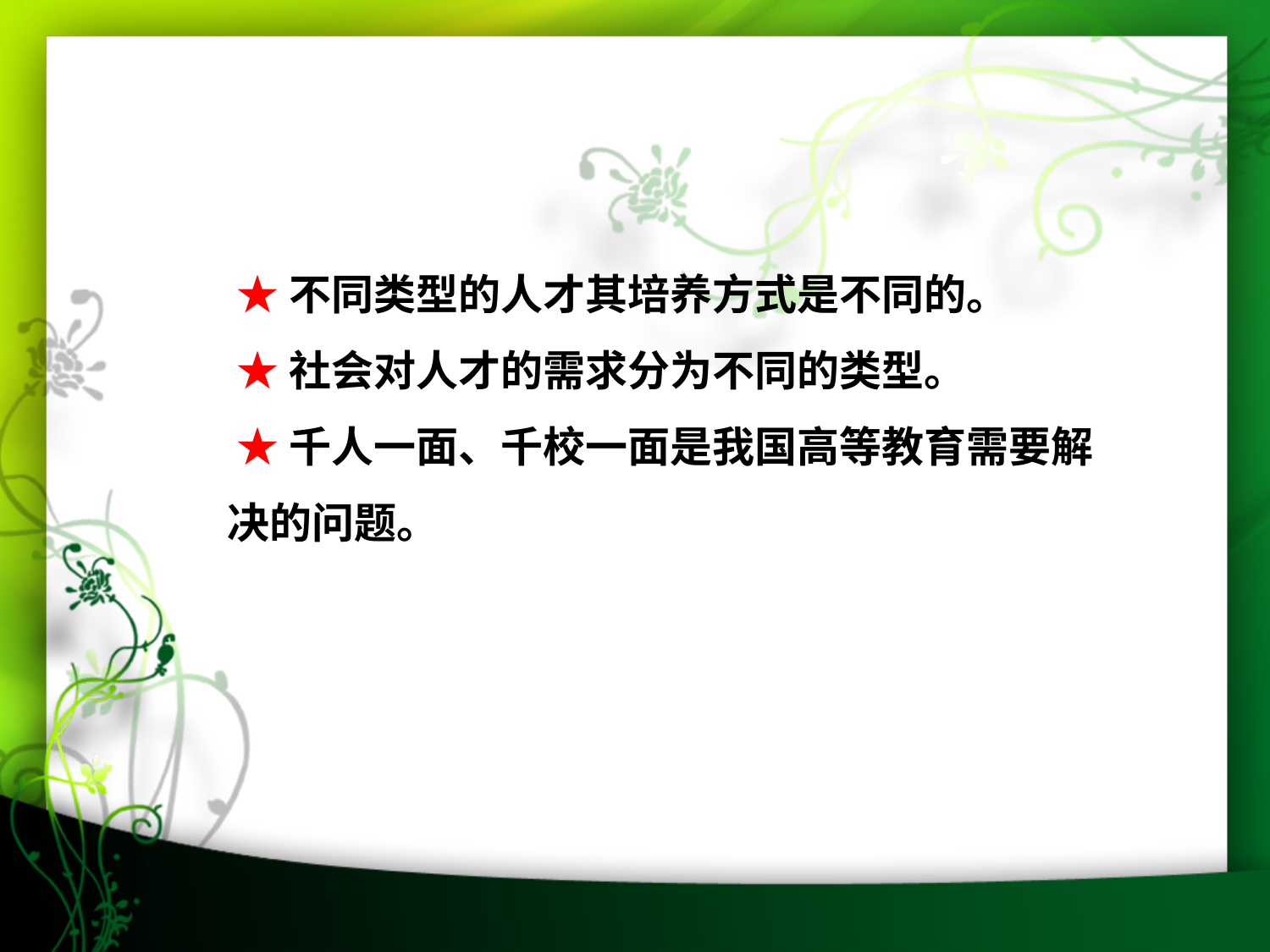

★不同类型的人才其培养方式是不同的。
 ★社会对人才的需求分为不同的类型。
 ★千人一面、千校一面是我国高等教育需要解决的问题。